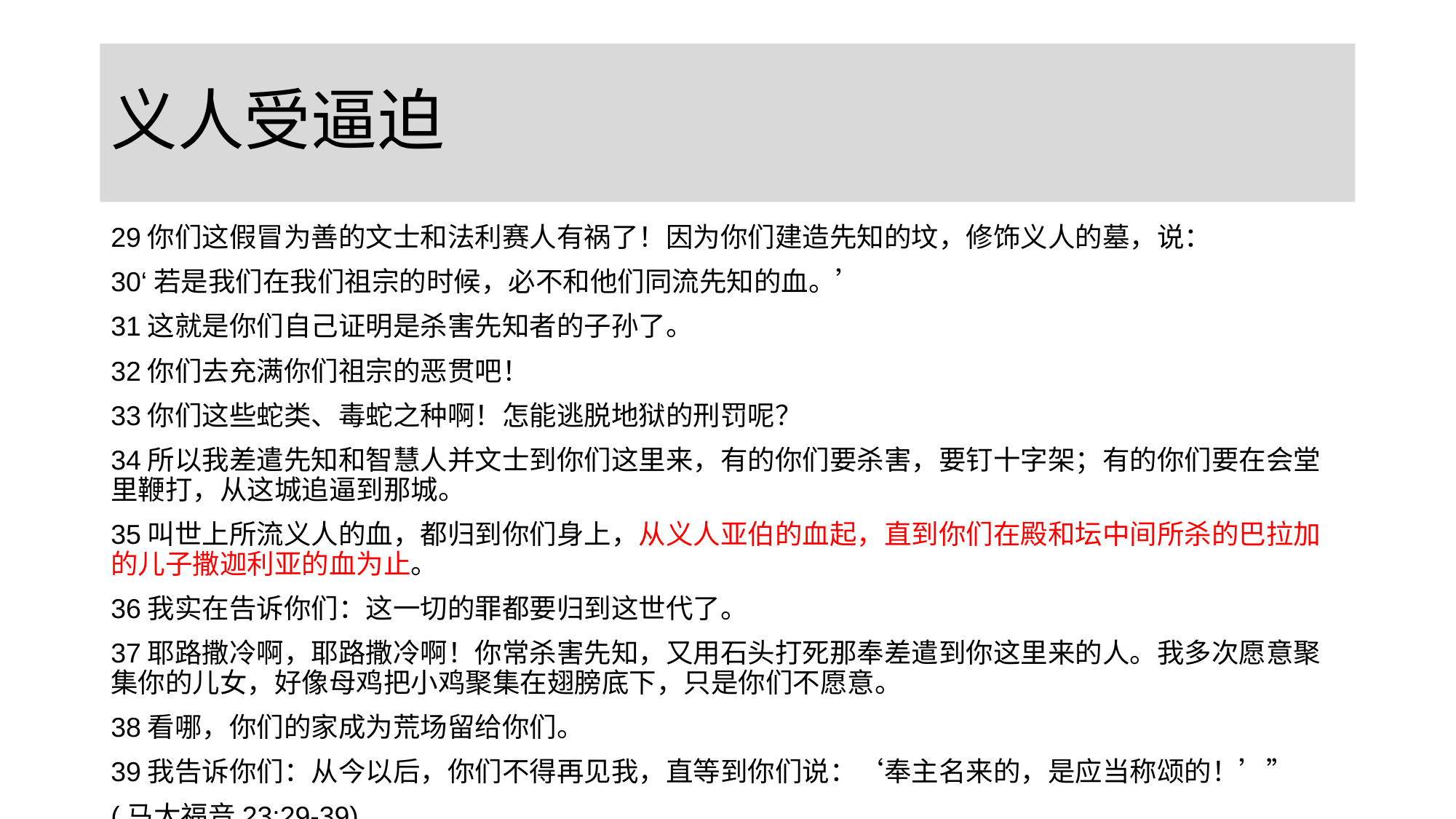

# 义人受逼迫
29你们这假冒为善的文士和法利赛人有祸了！因为你们建造先知的坟，修饰义人的墓，说：
30‘若是我们在我们祖宗的时候，必不和他们同流先知的血。’
31这就是你们自己证明是杀害先知者的子孙了。
32你们去充满你们祖宗的恶贯吧！
33你们这些蛇类、毒蛇之种啊！怎能逃脱地狱的刑罚呢？
34所以我差遣先知和智慧人并文士到你们这里来，有的你们要杀害，要钉十字架；有的你们要在会堂里鞭打，从这城追逼到那城。
35叫世上所流义人的血，都归到你们身上，从义人亚伯的血起，直到你们在殿和坛中间所杀的巴拉加的儿子撒迦利亚的血为止。
36我实在告诉你们：这一切的罪都要归到这世代了。
37耶路撒冷啊，耶路撒冷啊！你常杀害先知，又用石头打死那奉差遣到你这里来的人。我多次愿意聚集你的儿女，好像母鸡把小鸡聚集在翅膀底下，只是你们不愿意。
38看哪，你们的家成为荒场留给你们。
39我告诉你们：从今以后，你们不得再见我，直等到你们说：‘奉主名来的，是应当称颂的！’”
(马太福音23:29-39)